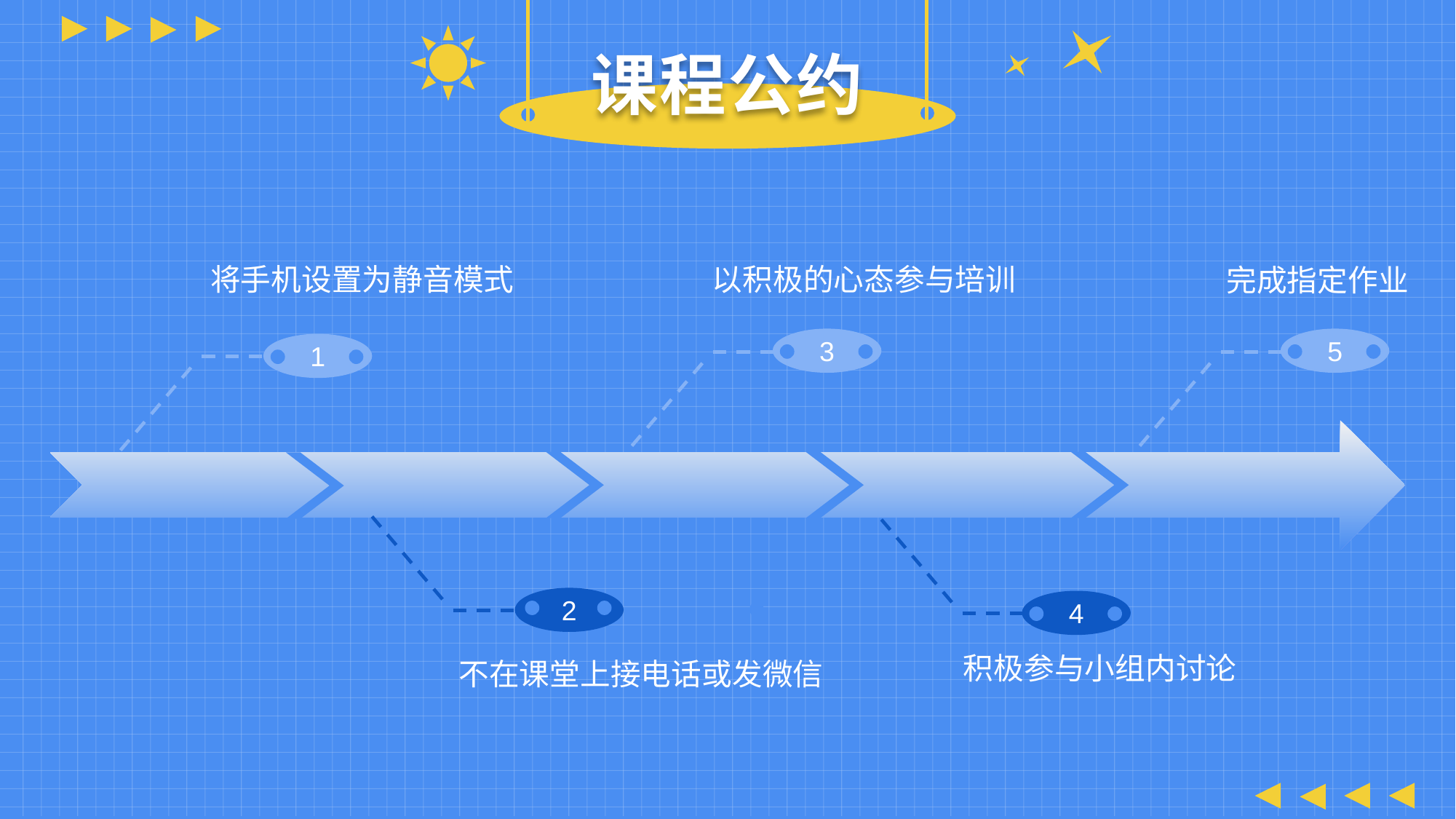

课程公约

将手机设置为静音模式
以积极的心态参与培训
完成指定作业
3
5
1

2
4

积极参与小组内讨论
不在课堂上接电话或发微信